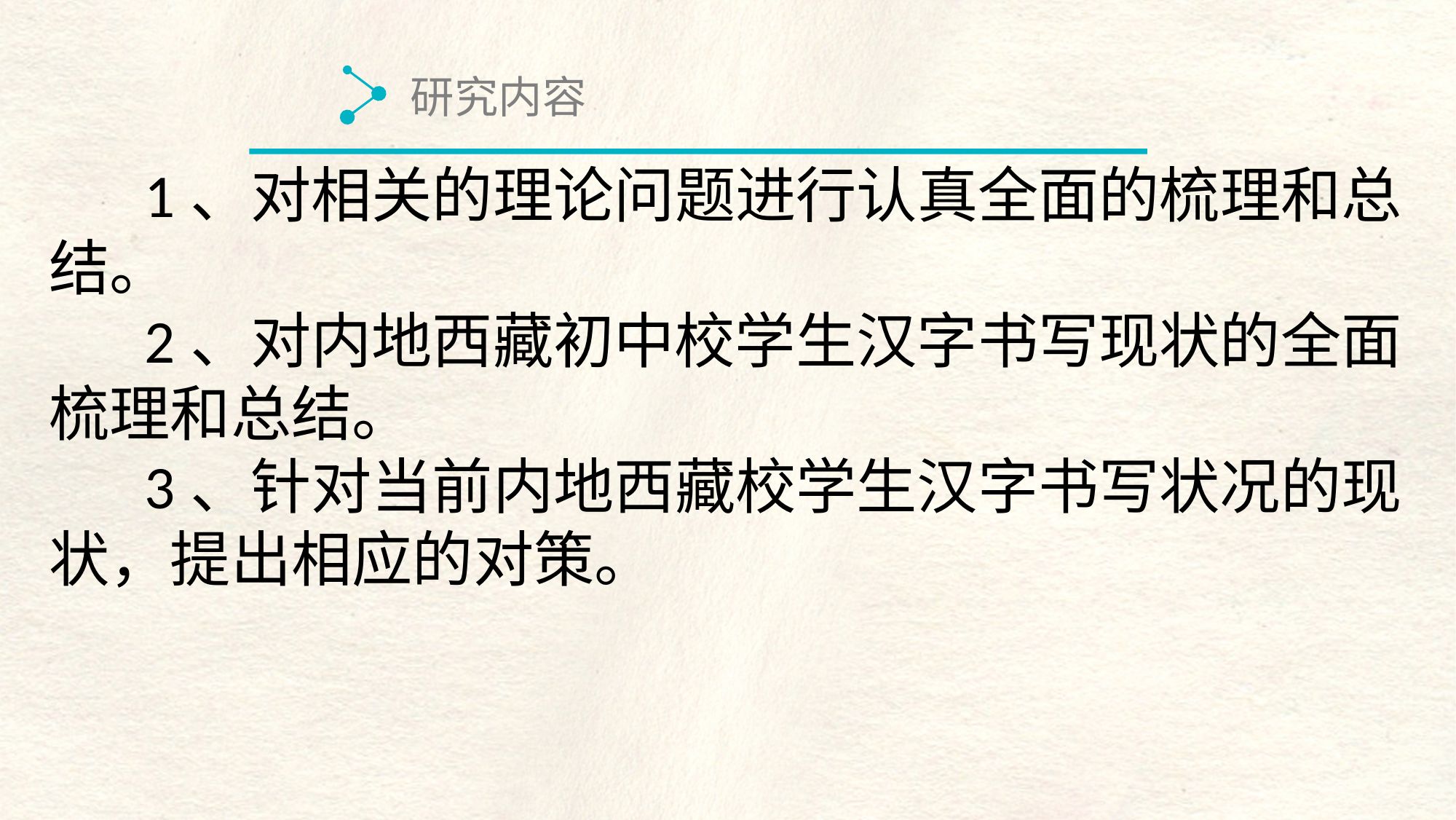

研究内容

       1、对相关的理论问题进行认真全面的梳理和总结。
       2、对内地西藏初中校学生汉字书写现状的全面梳理和总结。
       3、针对当前内地西藏校学生汉字书写状况的现状，提出相应的对策。